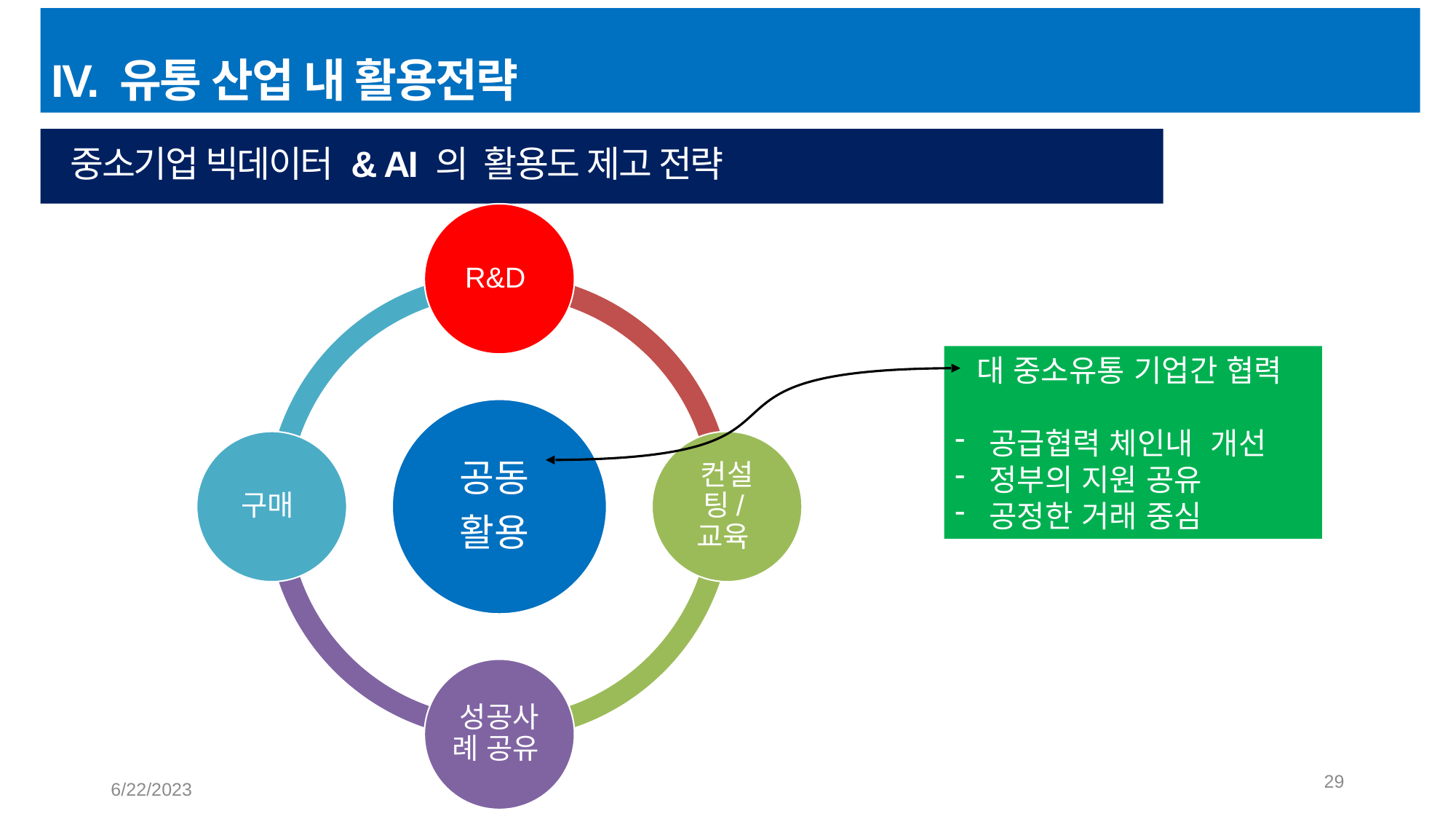

IV. 유통 산업 내 활용전략

 중소기업 빅데이터 & AI 의  활용도 제고 전략
공동
활용
R&D
컨설팅/교육
성공사례 공유
구매
  대 중소유통 기업간 협력

공급협력 체인내  개선
정부의 지원 공유
공정한 거래 중심
29
6/22/2023